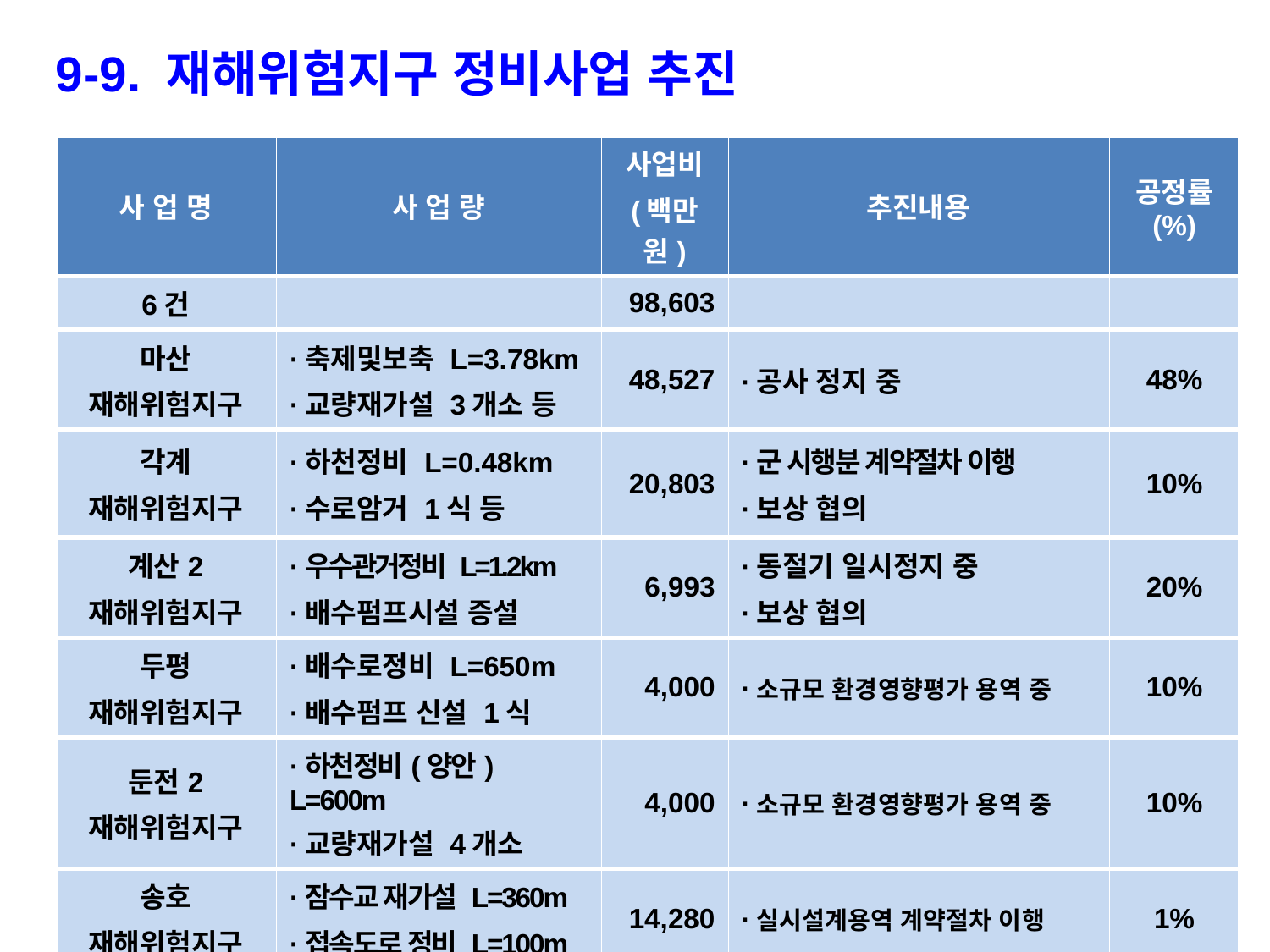

9-9. 재해위험지구 정비사업 추진
| 사 업 명 | 사 업 량 | 사업비 (백만원) | 추진내용 | 공정률 (%) |
| --- | --- | --- | --- | --- |
| 6건 |  | 98,603 |  |  |
| 마산 재해위험지구 | ·축제및보축 L=3.78km ·교량재가설 3개소 등 | 48,527 | ·공사 정지 중 | 48% |
| 각계 재해위험지구 | ·하천정비 L=0.48km ·수로암거 1식 등 | 20,803 | ·군 시행분 계약절차 이행 ·보상 협의 | 10% |
| 계산2 재해위험지구 | ·우수관거정비 L=1.2km ·배수펌프시설 증설 | 6,993 | ·동절기 일시정지 중 ·보상 협의 | 20% |
| 두평 재해위험지구 | ·배수로정비 L=650m ·배수펌프 신설 1식 | 4,000 | ·소규모 환경영향평가 용역 중 | 10% |
| 둔전2 재해위험지구 | ·하천정비(양안) L=600m ·교량재가설 4개소 | 4,000 | ·소규모 환경영향평가 용역 중 | 10% |
| 송호 재해위험지구 | ·잠수교 재가설 L=360m ·접속도로 정비 L=100m | 14,280 | ·실시설계용역 계약절차 이행 | 1% |